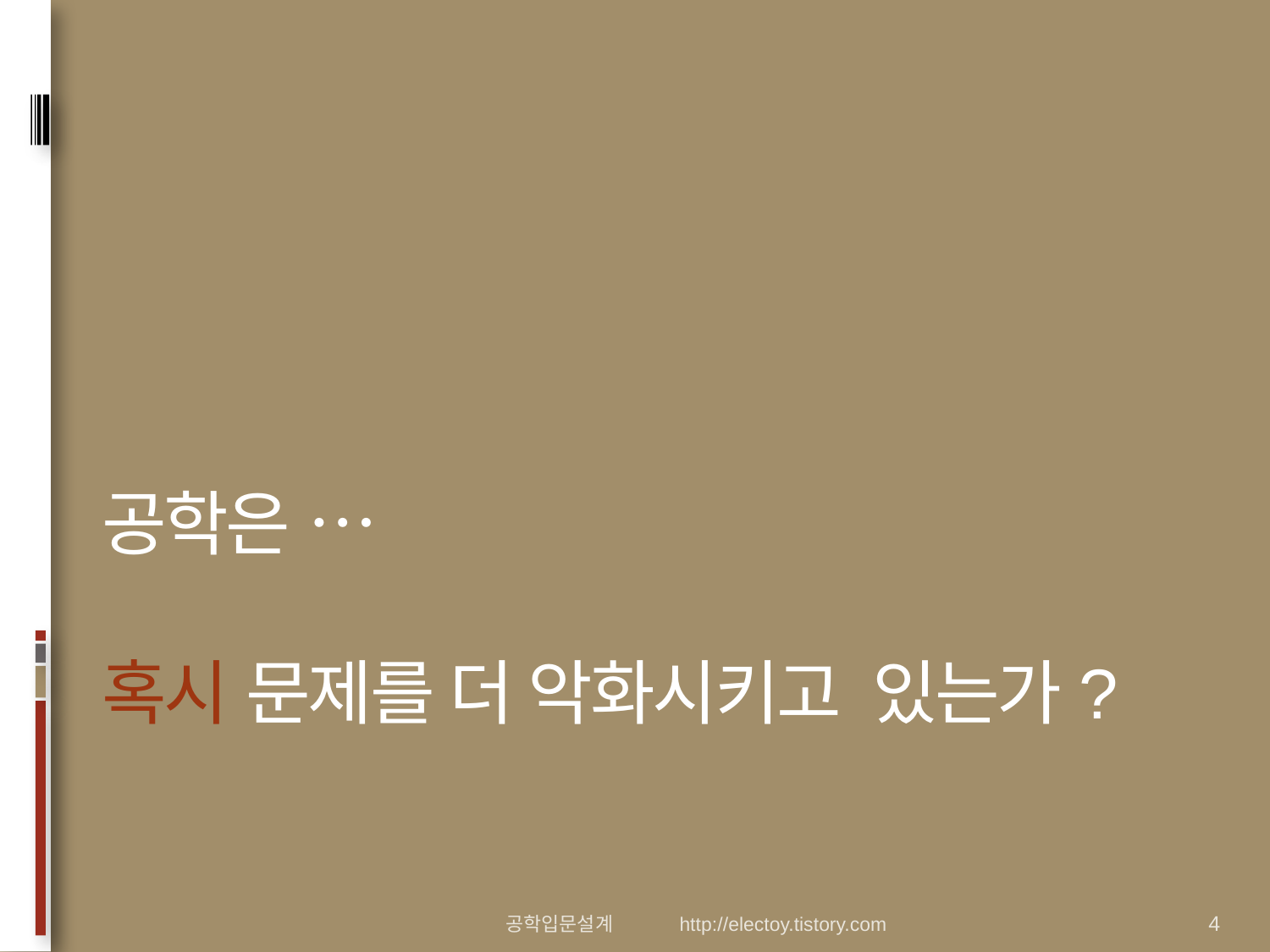

# 공학은 … 혹시 문제를 더 악화시키고  있는가?
공학입문설계          http://electoy.tistory.com
4